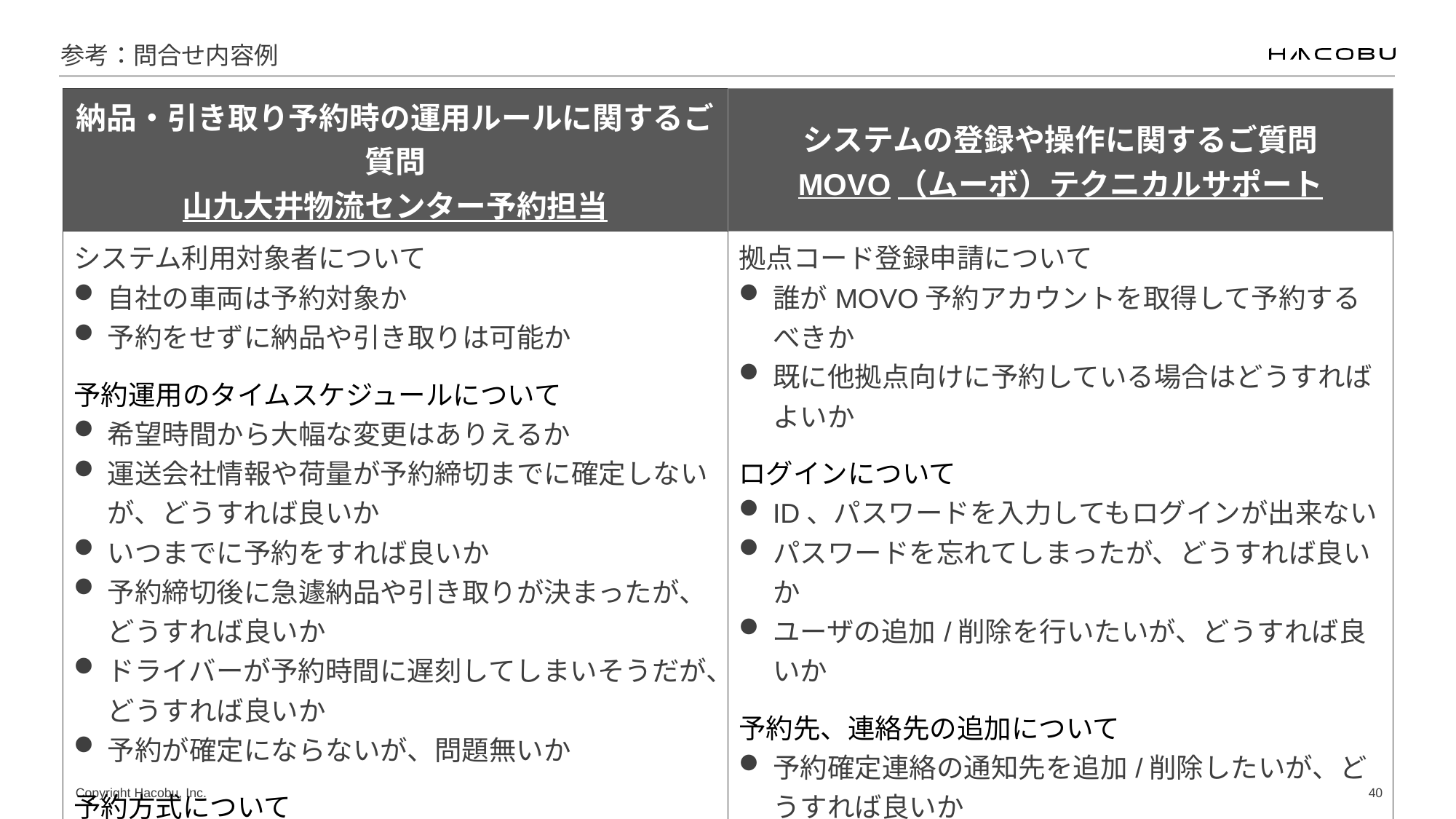

# 参考：問合せ内容例
| 納品・引き取り予約時の運用ルールに関するご質問 山九大井物流センター予約担当 | システムの登録や操作に関するご質問 MOVO（ムーボ）テクニカルサポート |
| --- | --- |
| システム利用対象者について 自社の車両は予約対象か 予約をせずに納品や引き取りは可能か 予約運用のタイムスケジュールについて 希望時間から大幅な変更はありえるか 運送会社情報や荷量が予約締切までに確定しないが、どうすれば良いか いつまでに予約をすれば良いか 予約締切後に急遽納品や引き取りが決まったが、どうすれば良いか ドライバーが予約時間に遅刻してしまいそうだが、どうすれば良いか 予約が確定にならないが、問題無いか 予約方式について どのような予約方法が利用出来るか 例：運送会社などがPCから予約、ドライバーの携帯電話から予約、拠点自身が予約作成 | 拠点コード登録申請について 誰がMOVO予約アカウントを取得して予約するべきか 既に他拠点向けに予約している場合はどうすればよいか ログインについて ID、パスワードを入力してもログインが出来ない パスワードを忘れてしまったが、どうすれば良いか ユーザの追加/削除を行いたいが、どうすれば良いか 予約先、連絡先の追加について 予約確定連絡の通知先を追加/削除したいが、どうすれば良いか 予約先、出荷元・出荷先拠点の追加をしたい場合はどうすれば良いか システムの更新について アップデートされた機能の操作方法などを知りたい |